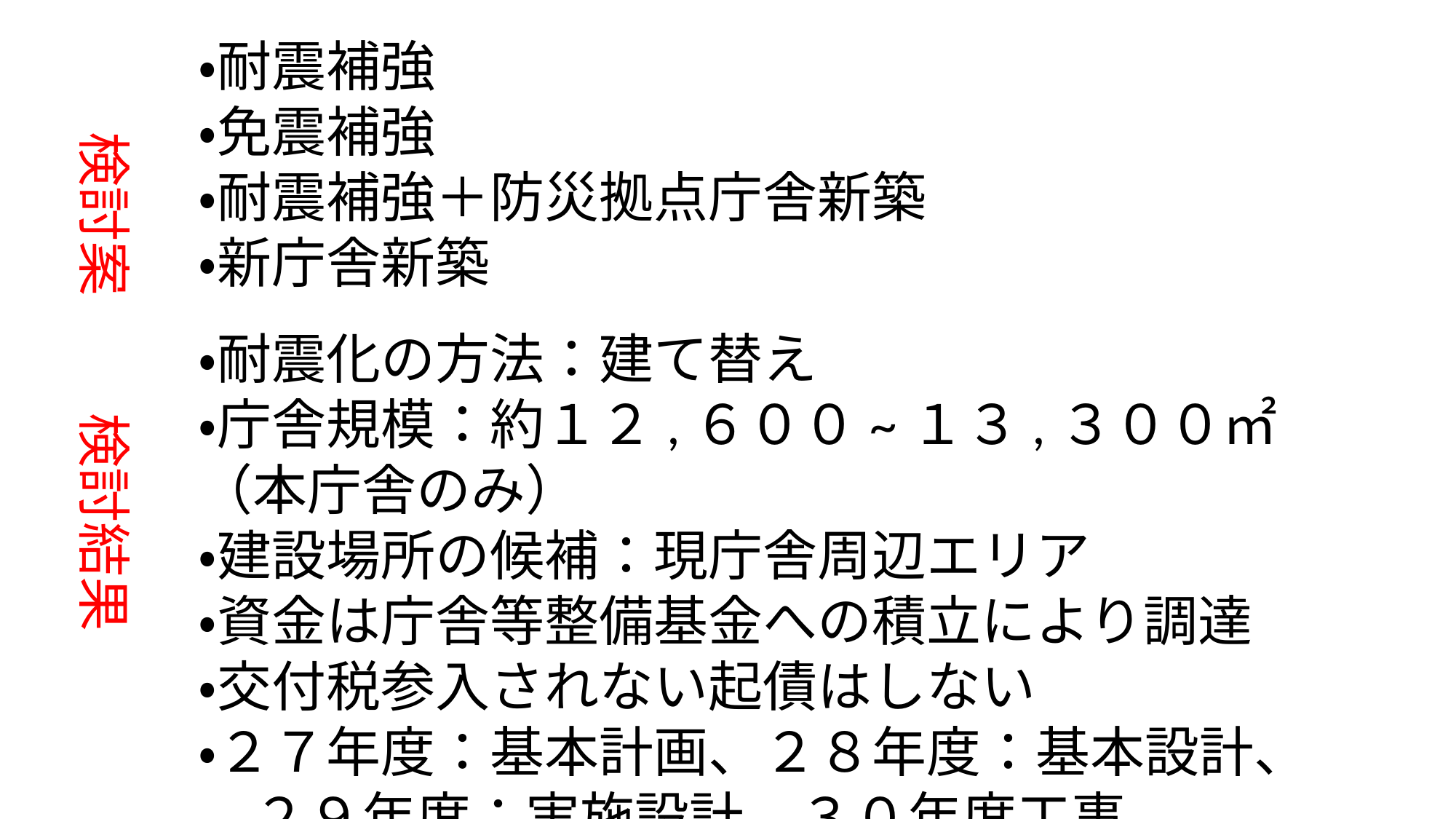

・耐震補強
・免震補強
・耐震補強＋防災拠点庁舎新築
・新庁舎新築
検討案
・耐震化の方法：建て替え
・庁舎規模：約１２,６００~１３,３００㎡（本庁舎のみ）
・建設場所の候補：現庁舎周辺エリア
・資金は庁舎等整備基金への積立により調達
・交付税参入されない起債はしない
・２７年度：基本計画、２８年度：基本設計、
　２９年度：実施設計、３０年度工事
検討結果